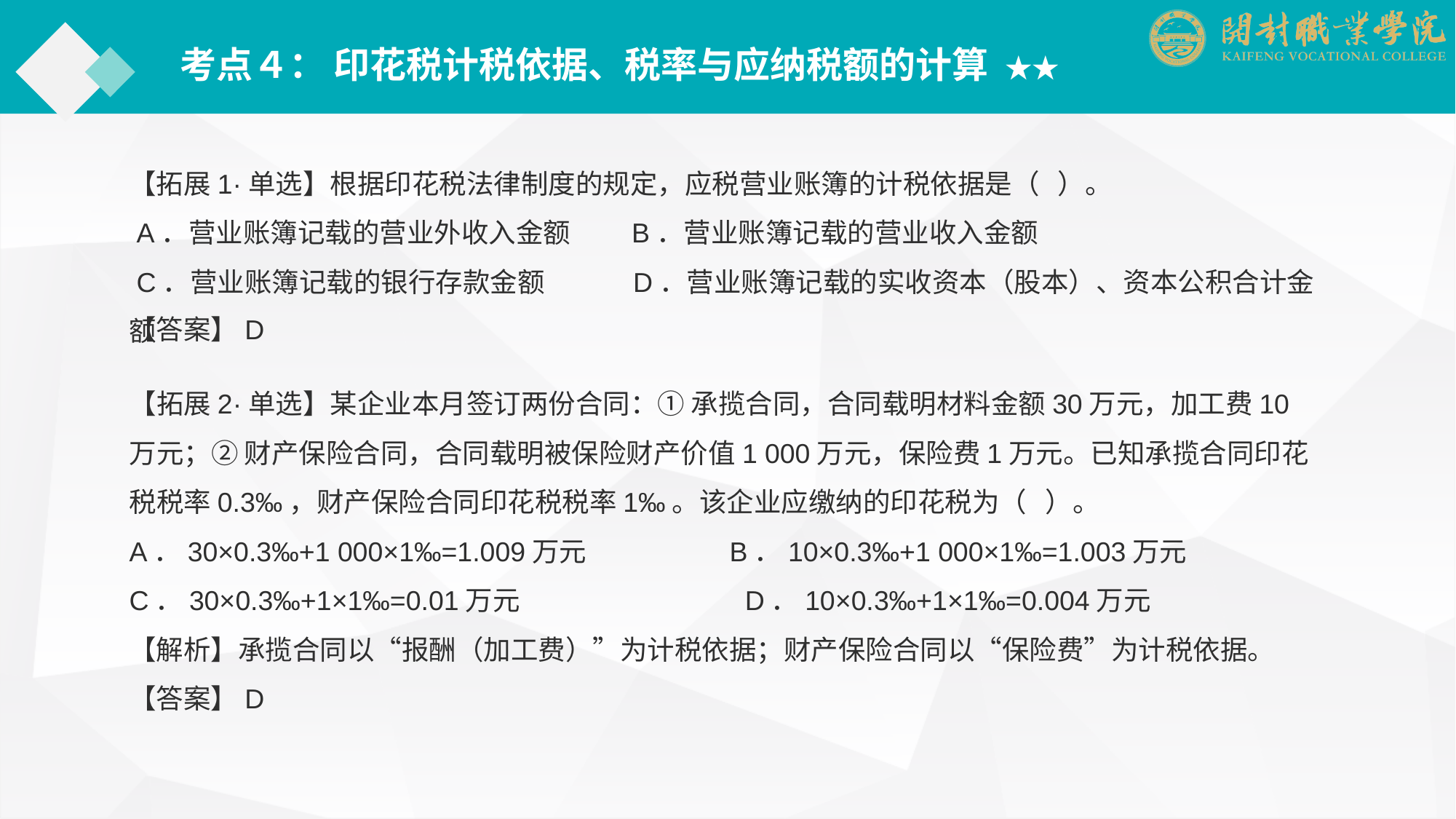

考点４： 印花税计税依据、税率与应纳税额的计算  ★★
【拓展1·单选】根据印花税法律制度的规定，应税营业账簿的计税依据是（   ）。
 A．营业账簿记载的营业外收入金额　　B．营业账簿记载的营业收入金额
 C．营业账簿记载的银行存款金额　　　D．营业账簿记载的实收资本（股本）、资本公积合计金额
【答案】D
【拓展2·单选】某企业本月签订两份合同：① 承揽合同，合同载明材料金额30万元，加工费10万元；② 财产保险合同，合同载明被保险财产价值1 000万元，保险费1万元。已知承揽合同印花税税率0.3‰，财产保险合同印花税税率1‰。该企业应缴纳的印花税为（   ）。
A．30×0.3‰+1 000×1‰=1.009万元　　　　　B．10×0.3‰+1 000×1‰=1.003万元
C．30×0.3‰+1×1‰=0.01万元　　　　　　　　D．10×0.3‰+1×1‰=0.004万元
【解析】承揽合同以“报酬（加工费）”为计税依据；财产保险合同以“保险费”为计税依据。
【答案】D